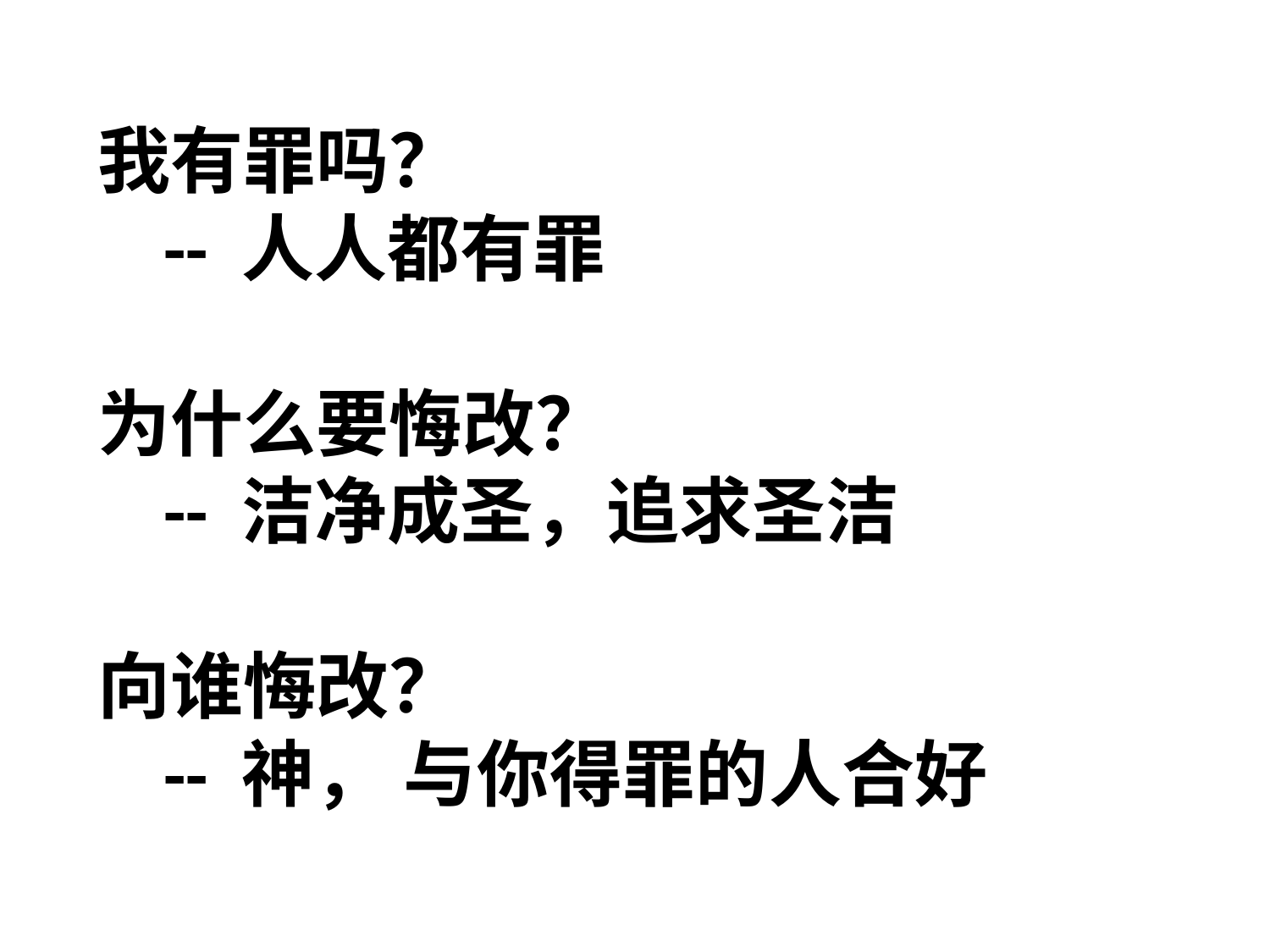

# 我有罪吗？ -- 人人都有罪 为什么要悔改？ -- 洁净成圣，追求圣洁 向谁悔改？ -- 神， 与你得罪的人合好